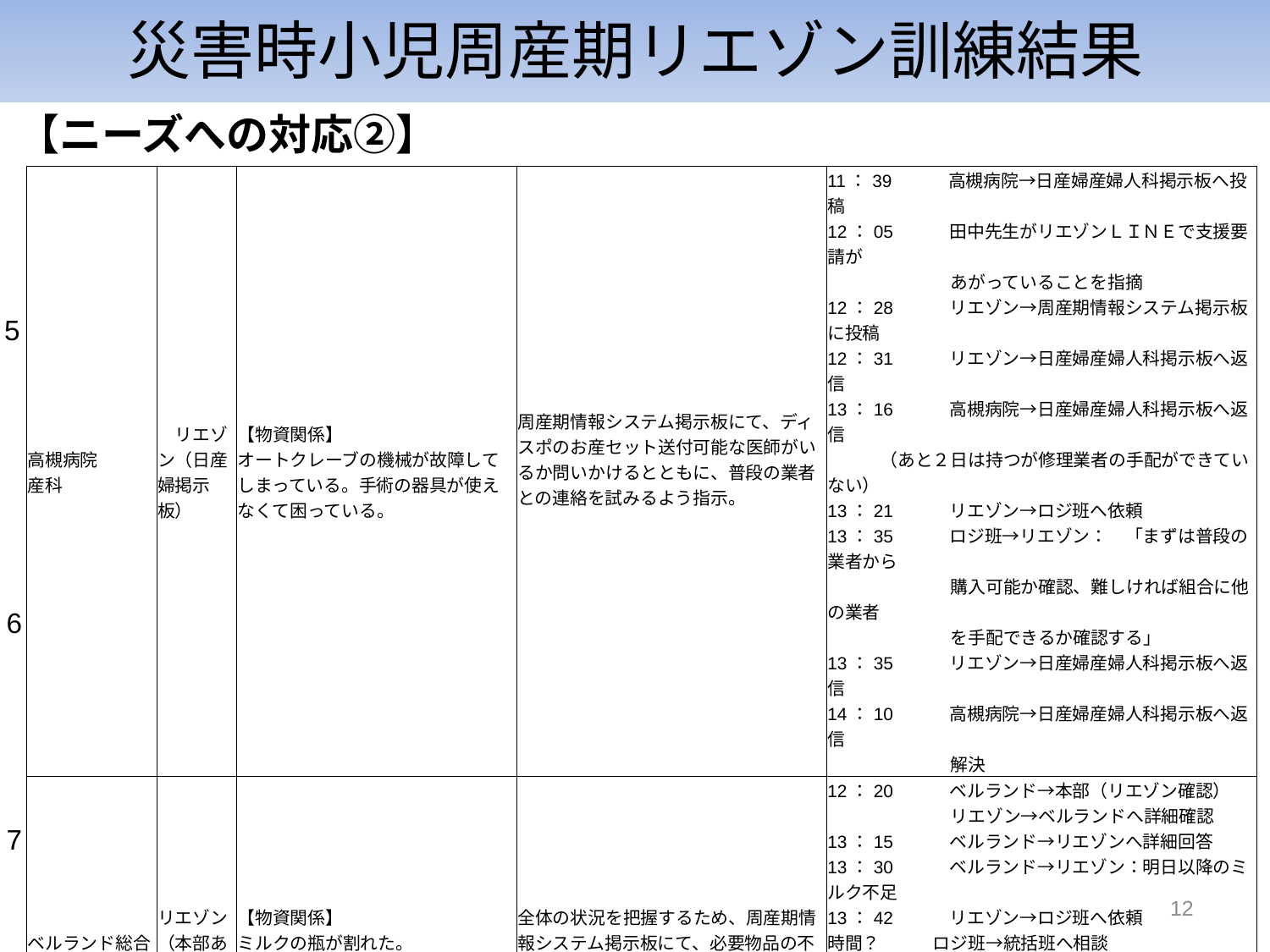

災害時小児周産期リエゾン訓練結果
【ニーズへの対応②】
| 高槻病院 産科 | リエゾン（日産婦掲示板） | 【物資関係】 オートクレーブの機械が故障してしまっている。手術の器具が使えなくて困っている。 | 周産期情報システム掲示板にて、ディスポのお産セット送付可能な医師がいるか問いかけるとともに、普段の業者との連絡を試みるよう指示。 | 11：39　　　高槻病院→日産婦産婦人科掲示板へ投稿 12：05　　　田中先生がリエゾンＬＩＮＥで支援要請が 　　　　　　　あがっていることを指摘 12：28　　　リエゾン→周産期情報システム掲示板に投稿　 12：31　　　リエゾン→日産婦産婦人科掲示板へ返信 13：16　　　高槻病院→日産婦産婦人科掲示板へ返信 　　　（あと２日は持つが修理業者の手配ができていない） 13：21　　　リエゾン→ロジ班へ依頼 13：35　　　ロジ班→リエゾン：　「まずは普段の業者から 　　　　　　　購入可能か確認、難しければ組合に他の業者 　　　　　　　を手配できるか確認する」 13：35　　　リエゾン→日産婦産婦人科掲示板へ返信 14：10　　　高槻病院→日産婦産婦人科掲示板へ返信 　　　　　　　解決 |
| --- | --- | --- | --- | --- |
| ベルランド総合病院 小児科 | リエゾン（本部あてに届いたメールで確認） | 【物資関係】 ミルクの瓶が割れた。 今は貯蓄の液体ミルクと粉ミルクで対応しているが、明日の分がない。 | 全体の状況を把握するため、周産期情報システム掲示板にて、必要物品の不足があれば本部へ連絡するよう投稿するとともに、堺市保健所へ連絡するよう指示。 | 12：20　　　ベルランド→本部（リエゾン確認） 　　　　　　　リエゾン→ベルランドへ詳細確認　　 13：15　　　ベルランド→リエゾンへ詳細回答 13：30　　　ベルランド→リエゾン：明日以降のミルク不足 13：42　　　リエゾン→ロジ班へ依頼 時間？　　　ロジ班→統括班へ相談 時間？　　　統括→リエゾン：「まず全病院のミルクの不足　 　　　　　　　 状況を把握してください」 14：26　　　リエゾン→周産期情報システム掲示板に投稿 14：30　　　リエゾン→ベルランド：堺市保健所へ連絡する よう指示 |
| 泉大津市立病院 産婦人科 | リエゾン（LINE） | 【搬送調整】 14時に停電の可能性。 ＮＩＣＵ患者の受入先、搬送手段の確保をお願いしたい。 ①ＰＣＡ３１ｗ　クベース収容　呼吸器管理　ＰＩ挿入中 ②ＰＣＡ３４ｗ　クベース収容　 末梢点滴 | ２名とも母子センターで受入決定。母子センターがドクターカーで迎えに行く。 | 13：47　　　泉大津田中先生→リエゾンＬＩＮＥへ依頼 時間？　　リエゾン→母子Ｃへ受入可能か連絡 14:05 竹内先生（本部外）→リエゾンＬＩＮＥ：2名とも 母子Ｃ受入、迎え搬送可 14：26　　　田中先生→リエゾンLINE：患者情報連絡 14：48　　　竹内先生→リエゾンLINE：母子Ｃ出発 15：26　　　田中先生→リエゾンLINE：泉大津出発 |
5
6
7
12